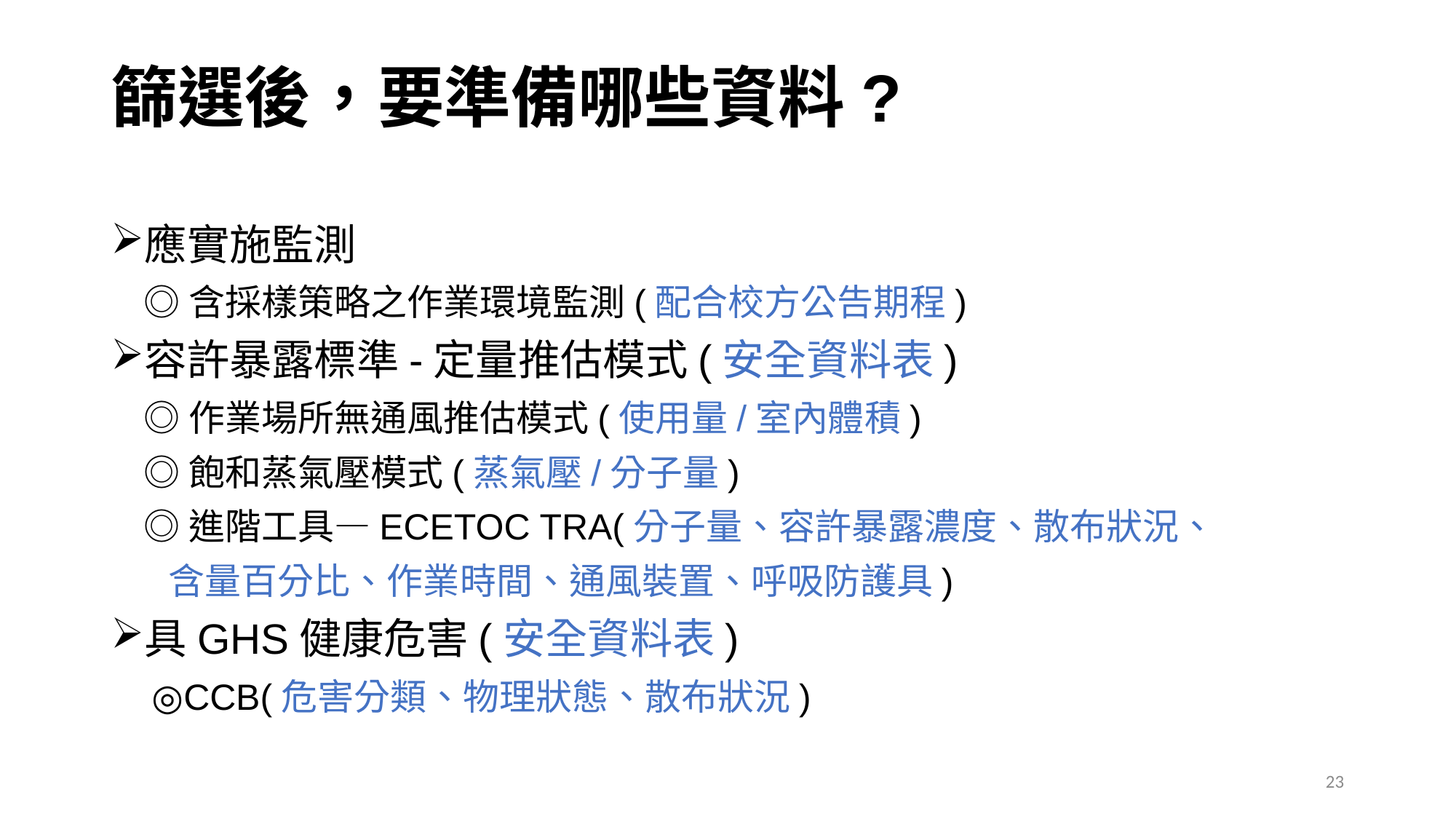

# 篩選後，要準備哪些資料?
應實施監測
    ◎含採樣策略之作業環境監測(配合校方公告期程)
容許暴露標準-定量推估模式(安全資料表)
    ◎作業場所無通風推估模式(使用量/室內體積)
    ◎飽和蒸氣壓模式(蒸氣壓/分子量)
    ◎進階工具—ECETOC TRA(分子量、容許暴露濃度、散布狀況、
      含量百分比、作業時間、通風裝置、呼吸防護具)
具GHS健康危害(安全資料表)
    ◎CCB(危害分類、物理狀態、散布狀況)

23